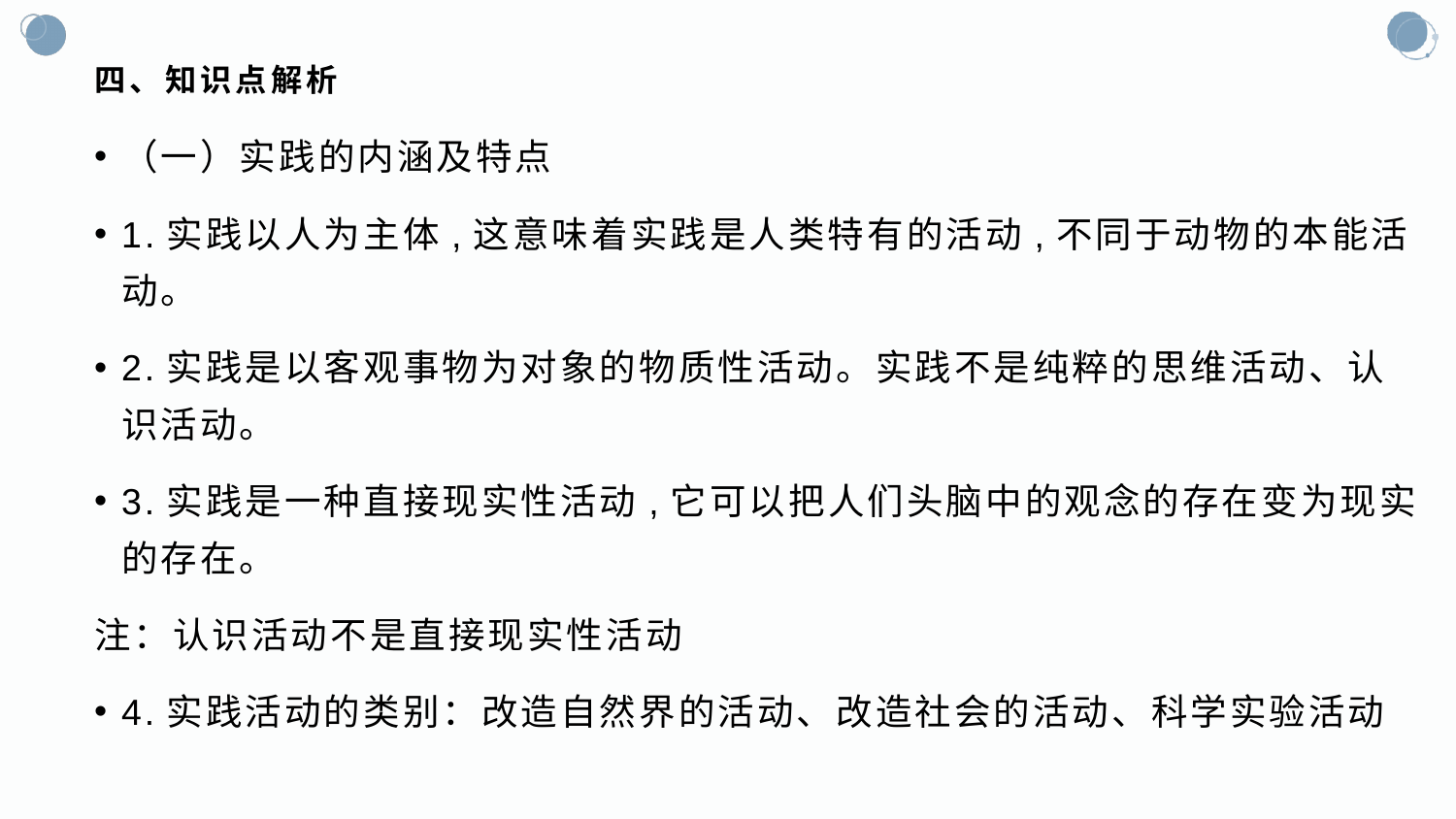

# 四、知识点解析
（一）实践的内涵及特点
1.实践以人为主体,这意味着实践是人类特有的活动,不同于动物的本能活动。
2.实践是以客观事物为对象的物质性活动。实践不是纯粹的思维活动、认识活动。
3.实践是一种直接现实性活动,它可以把人们头脑中的观念的存在变为现实的存在。
注：认识活动不是直接现实性活动
4.实践活动的类别：改造自然界的活动、改造社会的活动、科学实验活动